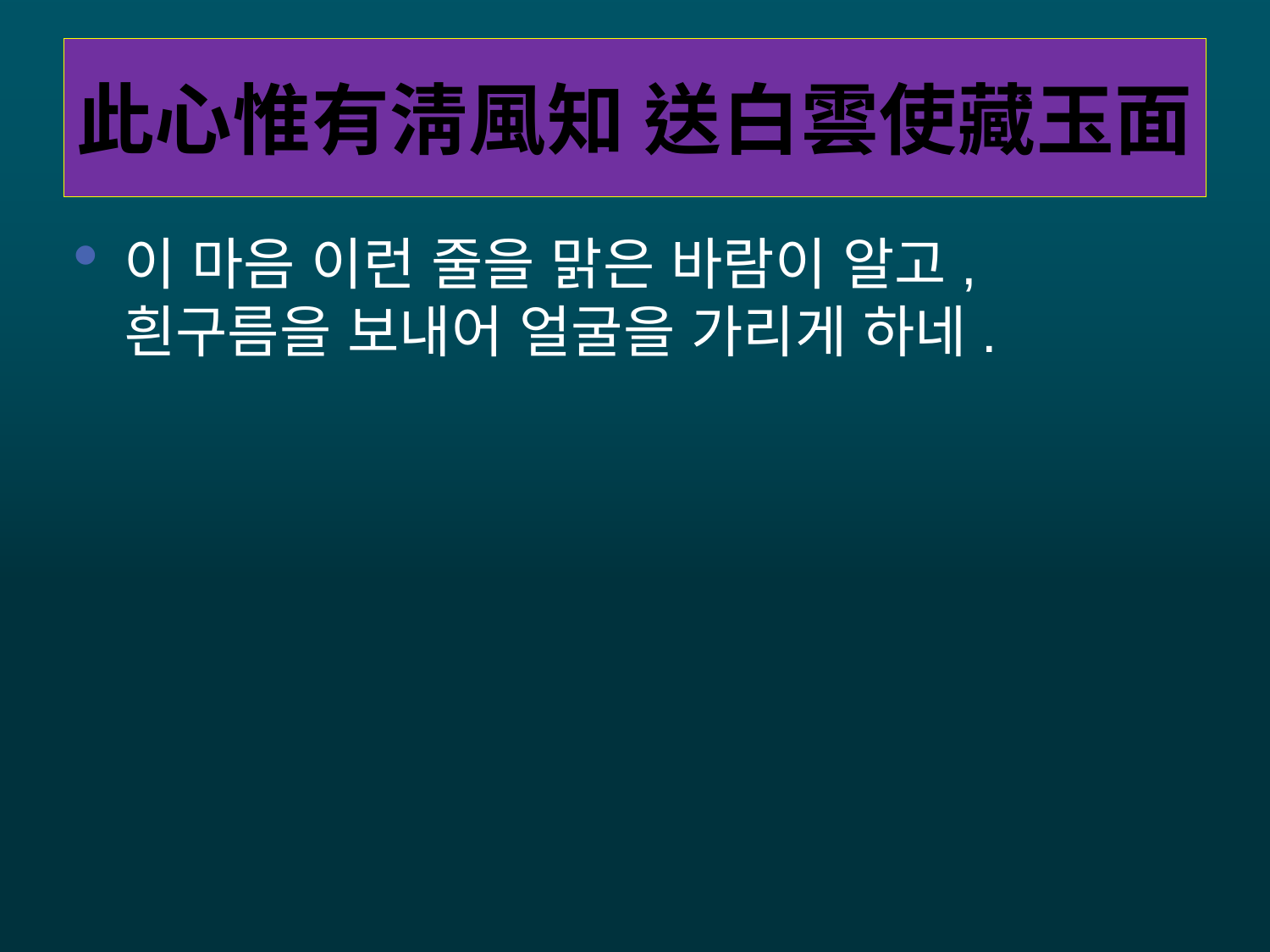

# 此心惟有淸風知 送白雲使藏玉面
이 마음 이런 줄을 맑은 바람이 알고, 흰구름을 보내어 얼굴을 가리게 하네.